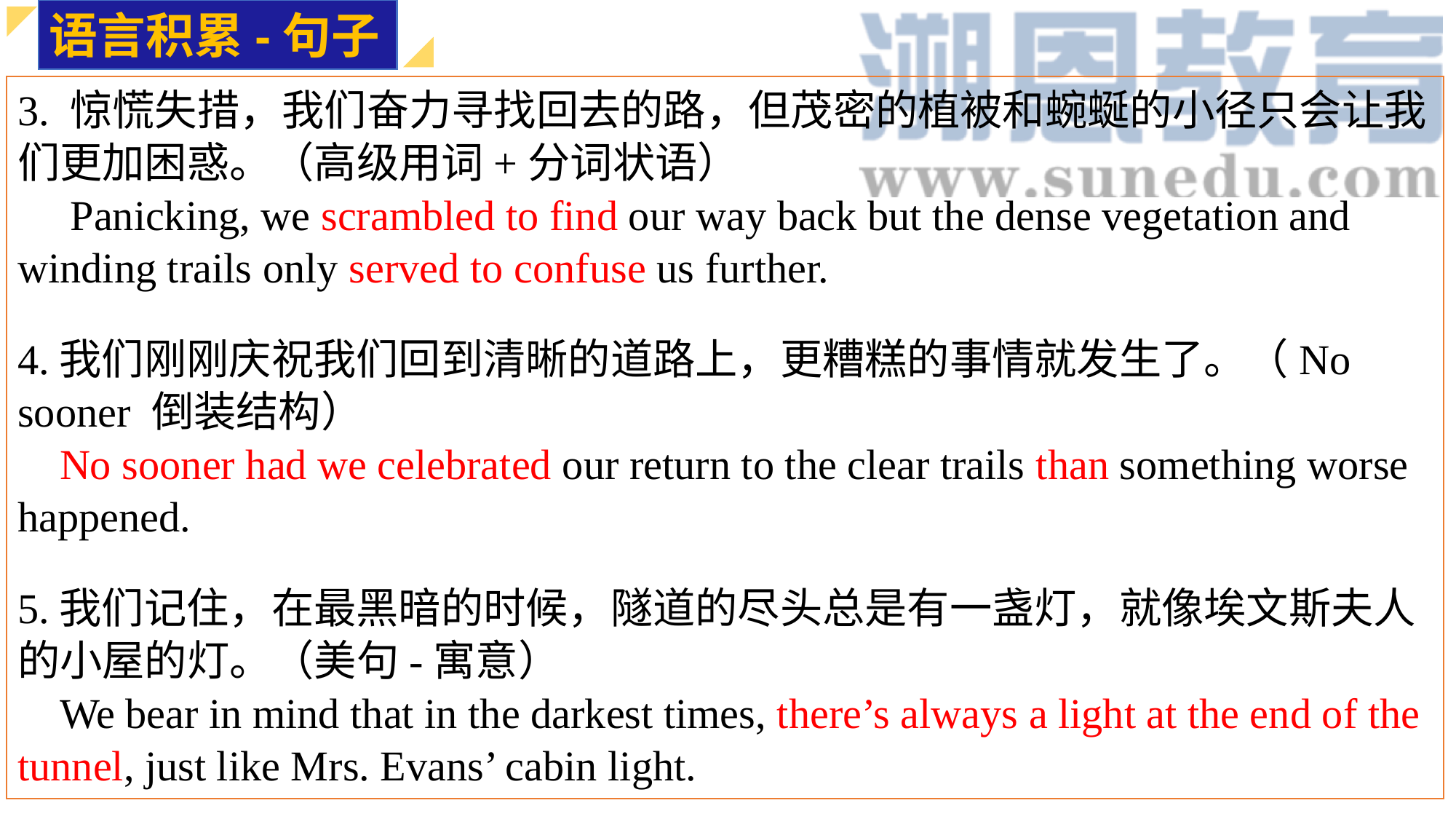

语言积累-句子

3. 惊慌失措，我们奋力寻找回去的路，但茂密的植被和蜿蜒的小径只会让我们更加困惑。（高级用词+分词状语）
     Panicking, we scrambled to find our way back but the dense vegetation and winding trails only served to confuse us further.

4.我们刚刚庆祝我们回到清晰的道路上，更糟糕的事情就发生了。（No sooner 倒装结构）
    No sooner had we celebrated our return to the clear trails than something worse happened.

5.我们记住，在最黑暗的时候，隧道的尽头总是有一盏灯，就像埃文斯夫人的小屋的灯。（美句-寓意）
    We bear in mind that in the darkest times, there’s always a light at the end of the tunnel, just like Mrs. Evans’ cabin light.